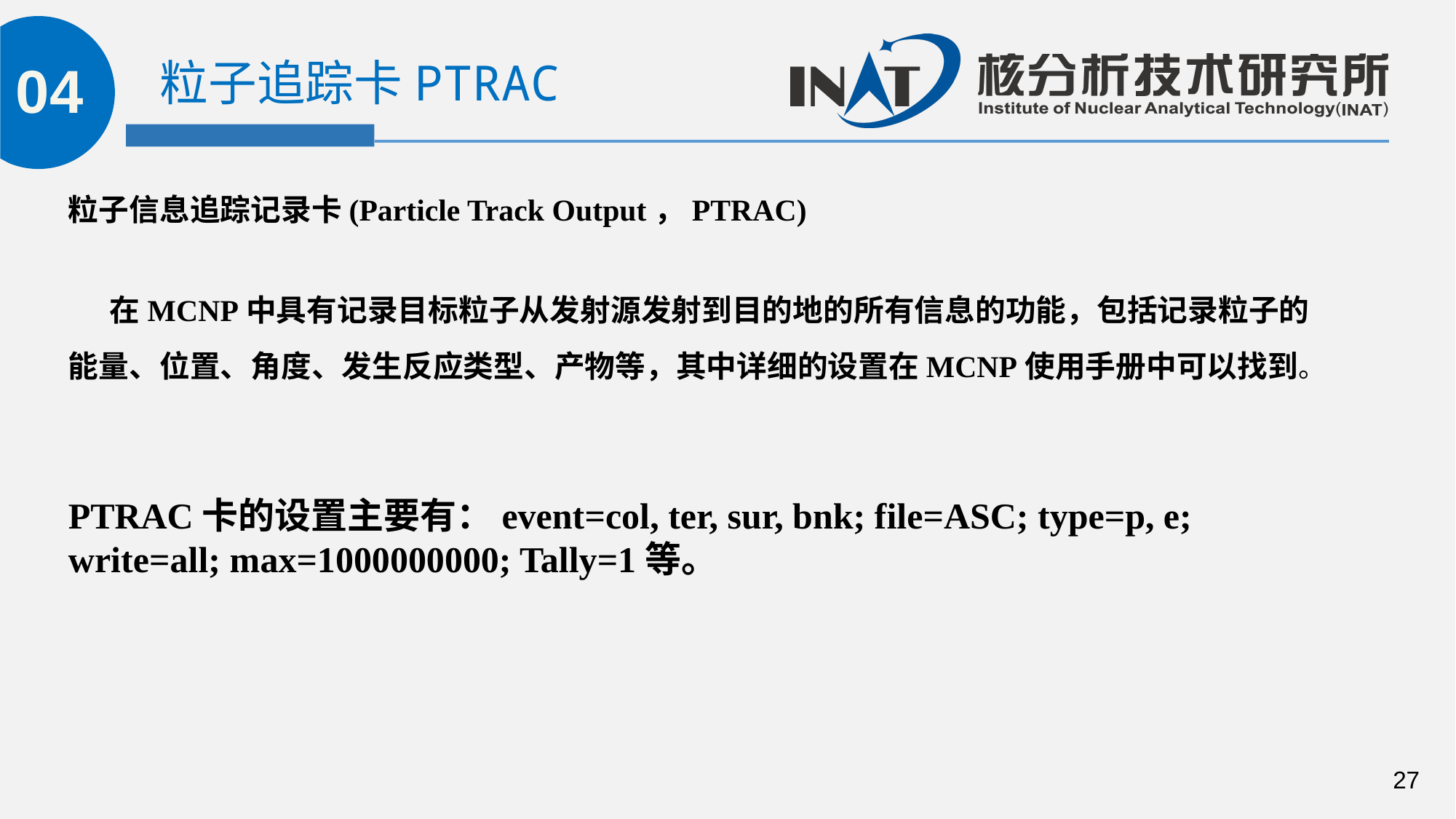

04
粒子追踪卡PTRAC
粒子信息追踪记录卡(Particle Track Output，PTRAC)

    在MCNP中具有记录目标粒子从发射源发射到目的地的所有信息的功能，包括记录粒子的能量、位置、角度、发生反应类型、产物等，其中详细的设置在MCNP使用手册中可以找到。
PTRAC卡的设置主要有：event=col, ter, sur, bnk; file=ASC; type=p, e; write=all; max=1000000000; Tally=1等。